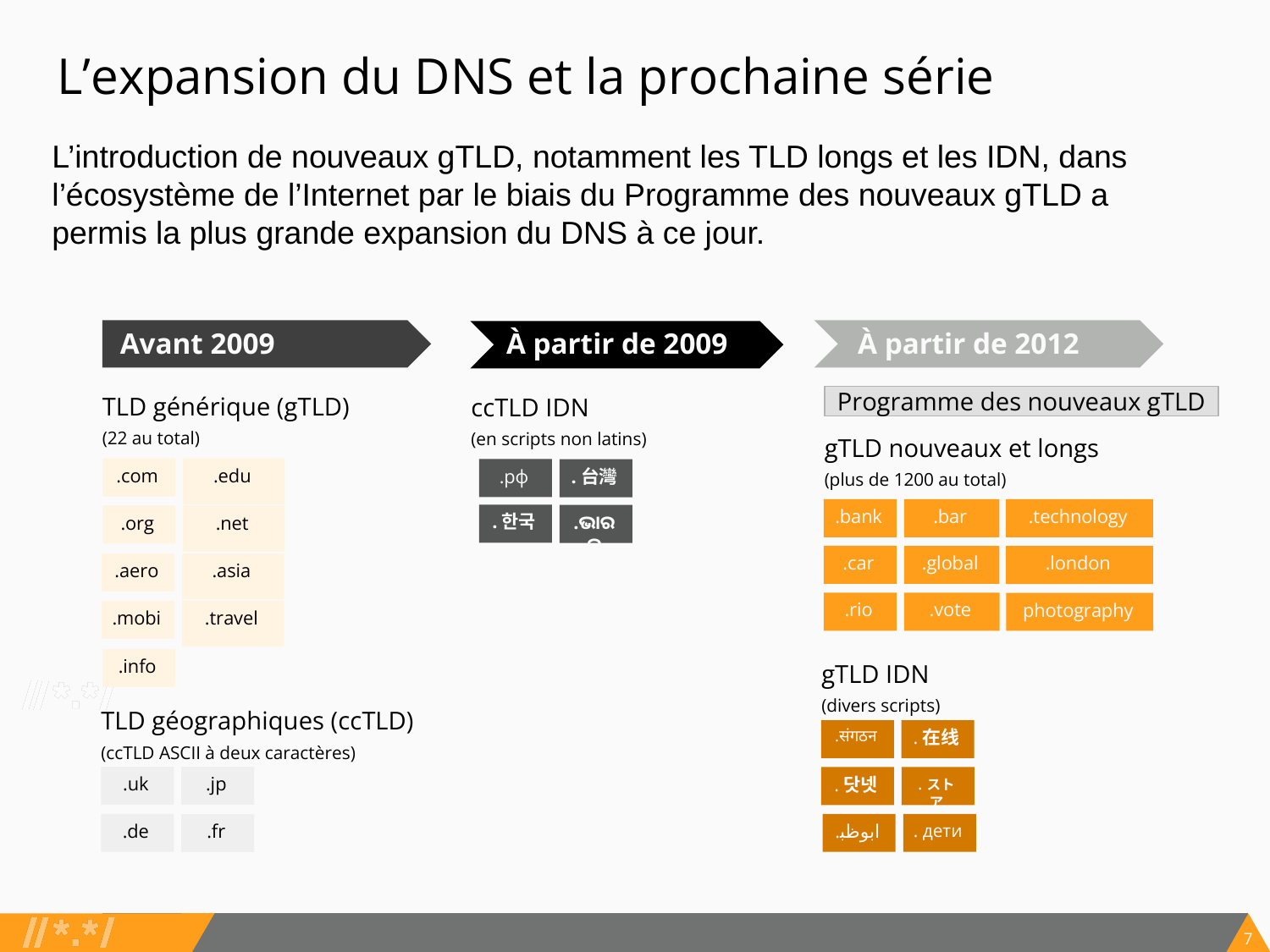

# L’expansion du DNS et la prochaine série
L’introduction de nouveaux gTLD, notamment les TLD longs et les IDN, dans l’écosystème de l’Internet par le biais du Programme des nouveaux gTLD a permis la plus grande expansion du DNS à ce jour.
2016
À partir de 2012
Avant 2009
À partir de 2009

TLD générique (gTLD)
(22 au total)
ccTLD IDN
(en scripts non latins)
Programme des nouveaux gTLD
gTLD nouveaux et longs
(plus de 1200 au total)

.edu
.com
.рф
.台灣
.bank
.bar
.technology
.한국
.ଭାରତ
.net
.org
.car
.global
.london
.asia
.aero
.vote
.rio
photography
.travel
.mobi
gTLD IDN
(divers scripts)
.info
TLD géographiques (ccTLD)
(ccTLD ASCII à deux caractères)
.संगठन
.在线
.uk
.jp
.ストア
.닷넷
.de
.ابوظبي
. дети
.fr